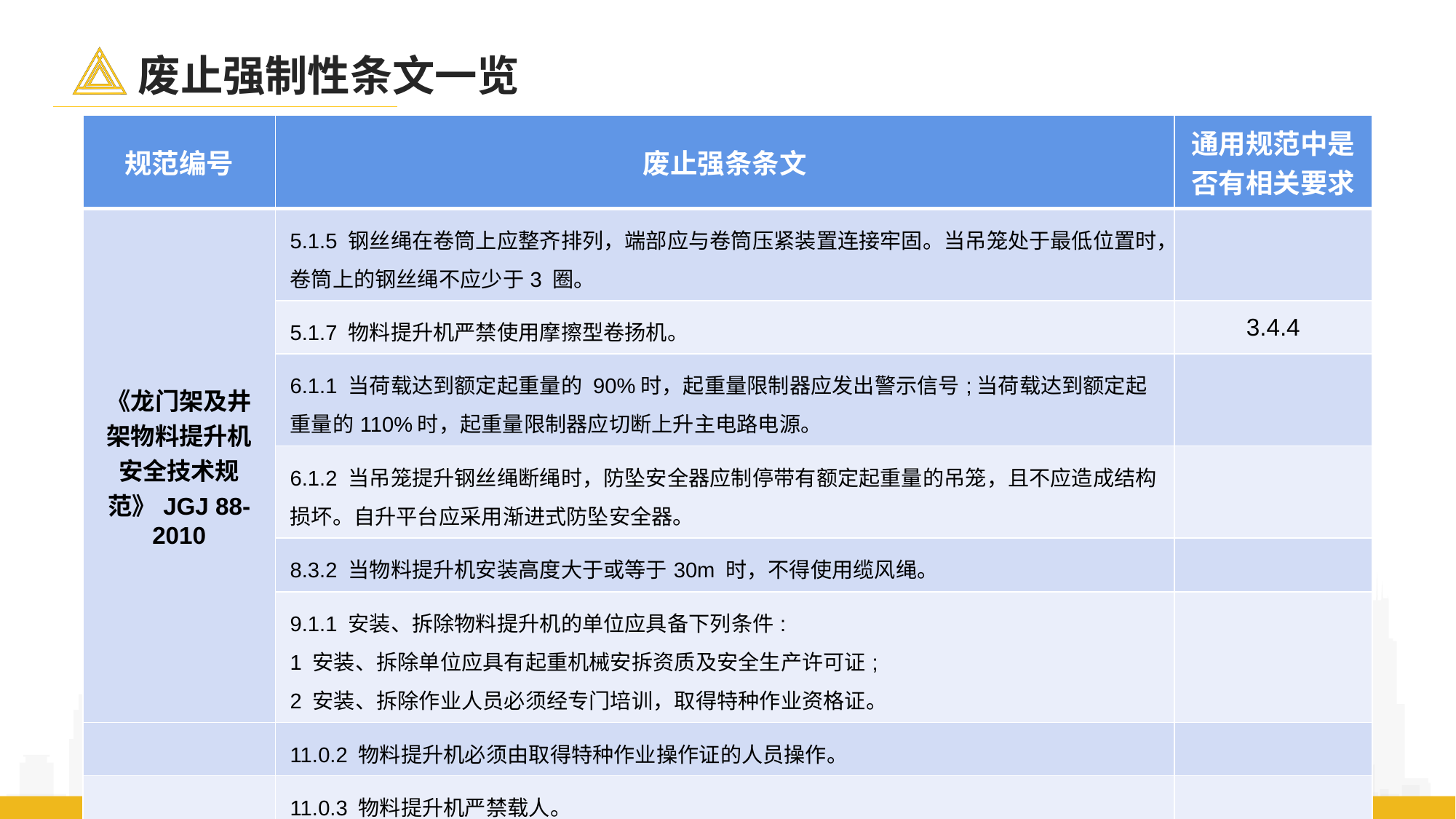

废止强制性条文一览

| 规范编号 | 废止强条条文 | 通用规范中是否有相关要求 |
| --- | --- | --- |
| 《龙门架及井架物料提升机安全技术规范》JGJ 88-2010 | 5.1.5 钢丝绳在卷筒上应整齐排列，端部应与卷筒压紧装置连接牢固。当吊笼处于最低位置时，卷筒上的钢丝绳不应少于3 圈。 |  |
|  | 5.1.7 物料提升机严禁使用摩擦型卷扬机。 | 3.4.4 |
|  | 6.1.1 当荷载达到额定起重量的 90%时，起重量限制器应发出警示信号;当荷载达到额定起重量的110%时，起重量限制器应切断上升主电路电源。 |  |
|  | 6.1.2 当吊笼提升钢丝绳断绳时，防坠安全器应制停带有额定起重量的吊笼，且不应造成结构损坏。自升平台应采用渐进式防坠安全器。 |  |
|  | 8.3.2 当物料提升机安装高度大于或等于30m 时，不得使用缆风绳。 |  |
|  | 9.1.1 安装、拆除物料提升机的单位应具备下列条件: 1 安装、拆除单位应具有起重机械安拆资质及安全生产许可证; 2 安装、拆除作业人员必须经专门培训，取得特种作业资格证。 |  |
|  | 11.0.2 物料提升机必须由取得特种作业操作证的人员操作。 |  |
|  | 11.0.3 物料提升机严禁载人。 |  |